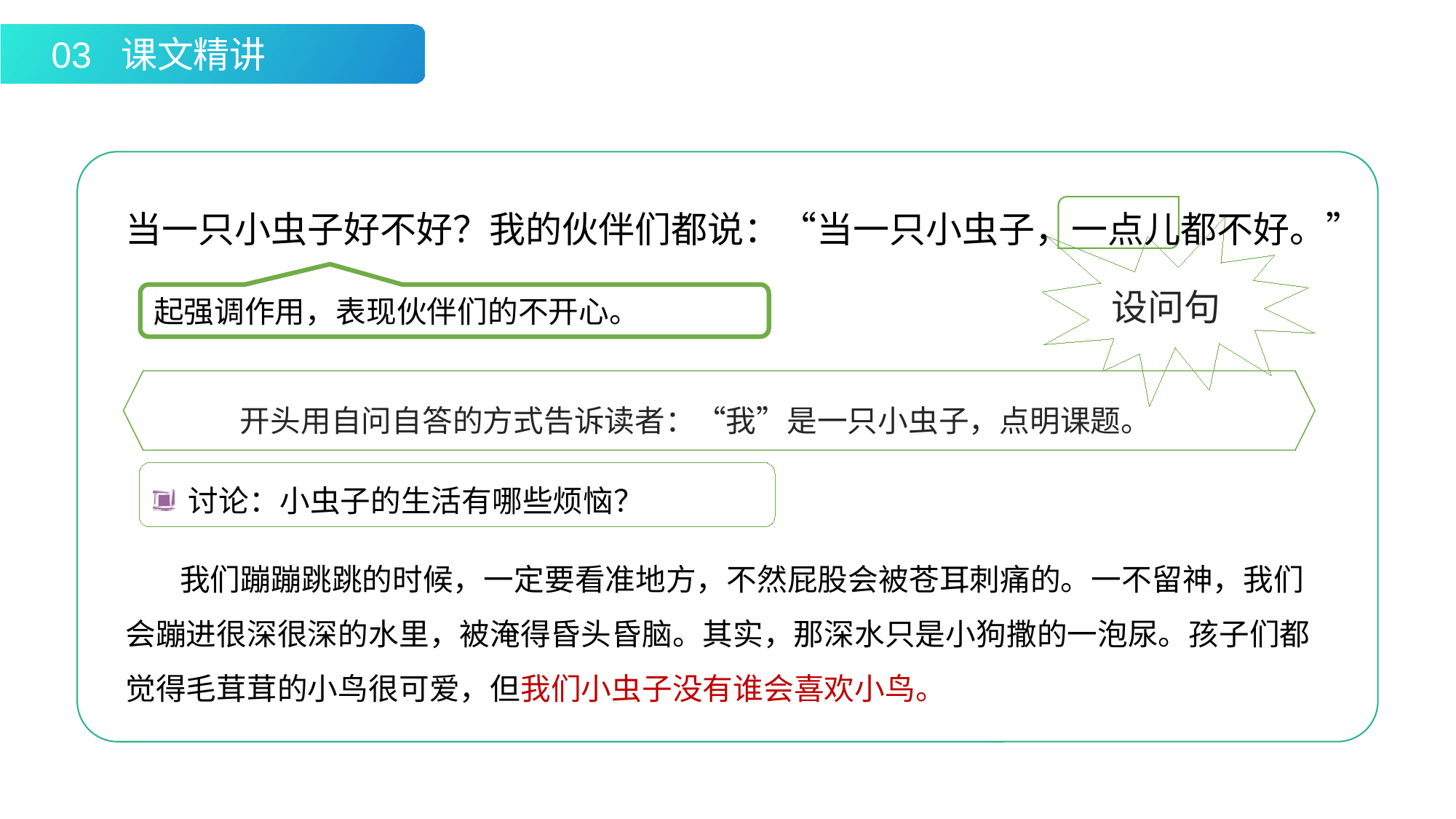

03  课文精讲
当一只小虫子好不好？我的伙伴们都说：“当一只小虫子，一点儿都不好。”

设问句
起强调作用，表现伙伴们的不开心。
开头用自问自答的方式告诉读者：“我”是一只小虫子，点明课题。
 讨论：小虫子的生活有哪些烦恼？
       我们蹦蹦跳跳的时候，一定要看准地方，不然屁股会被苍耳刺痛的。一不留神，我们会蹦进很深很深的水里，被淹得昏头昏脑。其实，那深水只是小狗撒的一泡尿。孩子们都觉得毛茸茸的小鸟很可爱，但我们小虫子没有谁会喜欢小鸟。